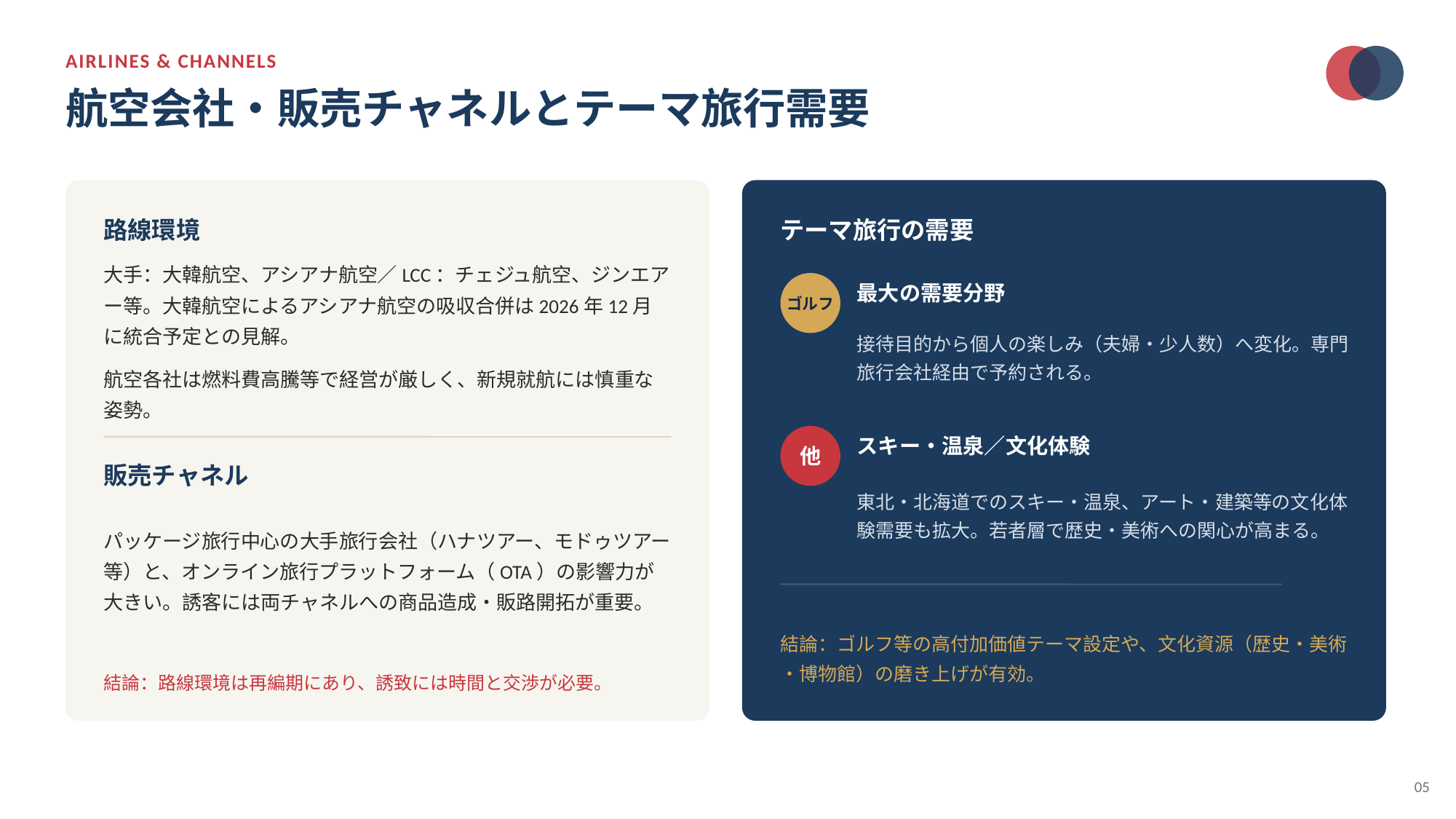

AIRLINES & CHANNELS

航空会社・販売チャネルとテーマ旅行需要

路線環境
テーマ旅行の需要
大手：大韓航空、アシアナ航空／LCC：チェジュ航空、ジンエアー等。大韓航空によるアシアナ航空の吸収合併は2026年12月に統合予定との見解。
航空各社は燃料費高騰等で経営が厳しく、新規就航には慎重な姿勢。

ゴルフ
最大の需要分野
接待目的から個人の楽しみ（夫婦・少人数）へ変化。専門旅行会社経由で予約される。

他
スキー・温泉／文化体験

販売チャネル
東北・北海道でのスキー・温泉、アート・建築等の文化体験需要も拡大。若者層で歴史・美術への関心が高まる。
パッケージ旅行中心の大手旅行会社（ハナツアー、モドゥツアー等）と、オンライン旅行プラットフォーム（OTA）の影響力が大きい。誘客には両チャネルへの商品造成・販路開拓が重要。

結論：ゴルフ等の高付加価値テーマ設定や、文化資源（歴史・美術・博物館）の磨き上げが有効。
結論：路線環境は再編期にあり、誘致には時間と交渉が必要。
05